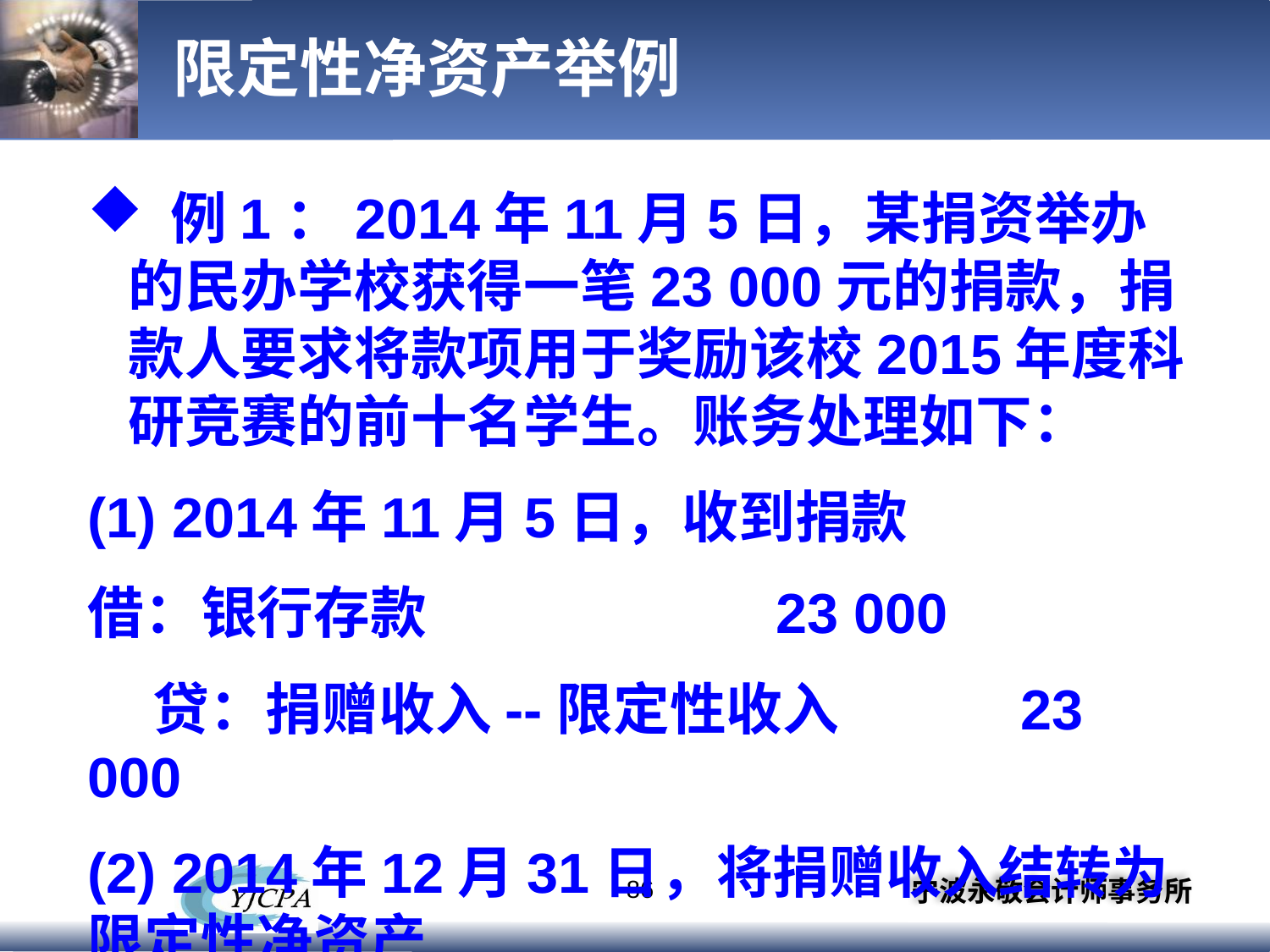

# 限定性净资产举例
 例1：2014年11月5日，某捐资举办的民办学校获得一笔23 000元的捐款，捐款人要求将款项用于奖励该校2015年度科研竞赛的前十名学生。账务处理如下：
(1) 2014年11月5日，收到捐款
借：银行存款                          23 000
    贷：捐赠收入--限定性收入             23 000
(2) 2014年12月31日，将捐赠收入结转为限定性净资产
借：捐赠收入--限定性收入              23 000
    贷：限定性净资产                    23 000